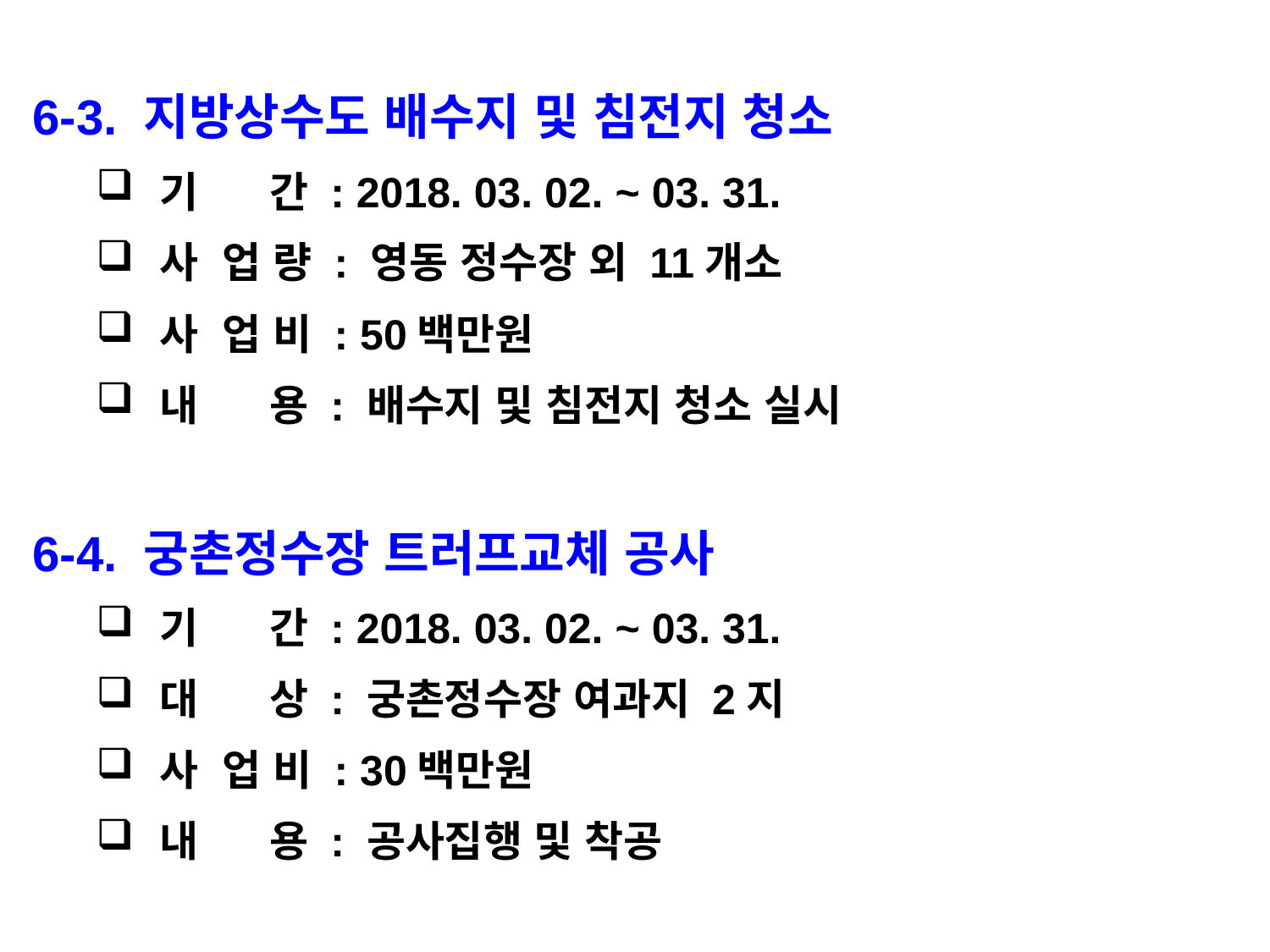

6-3. 지방상수도 배수지 및 침전지 청소
기      간 : 2018. 03. 02. ~ 03. 31.
사  업 량 : 영동 정수장 외 11개소
사  업 비 : 50백만원
내      용 : 배수지 및 침전지 청소 실시
6-4. 궁촌정수장 트러프교체 공사
기      간 : 2018. 03. 02. ~ 03. 31.
대      상 : 궁촌정수장 여과지 2지
사  업 비 : 30백만원
내      용 : 공사집행 및 착공